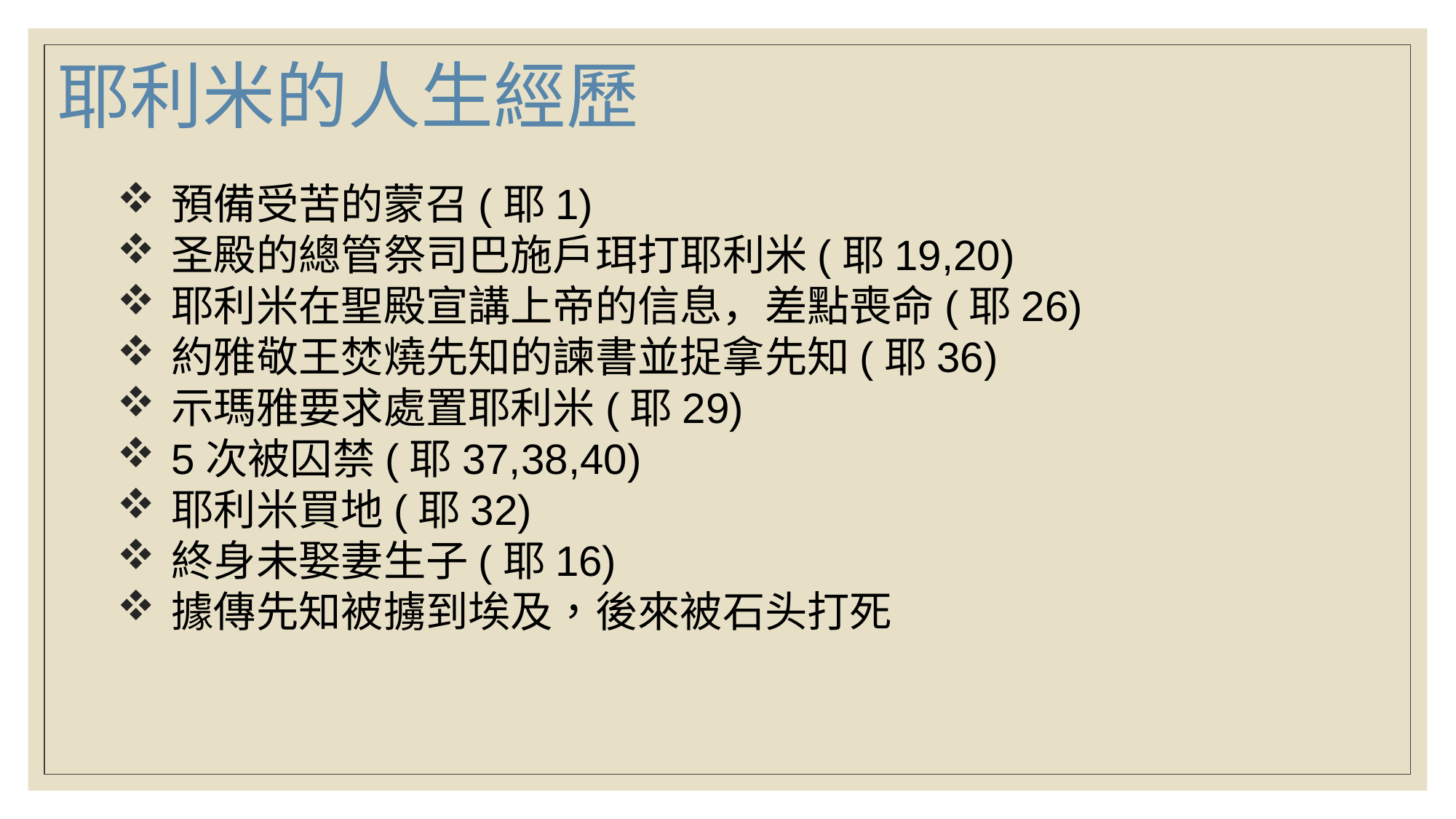

耶利米的人生經歷
預備受苦的蒙召(耶1)
圣殿的總管祭司巴施戶珥打耶利米(耶19,20)
耶利米在聖殿宣講上帝的信息，差點喪命(耶26)
約雅敬王焚燒先知的諫書並捉拿先知(耶36)
示瑪雅要求處置耶利米(耶29)
5次被囚禁(耶37,38,40)
耶利米買地(耶32)
終身未娶妻生子(耶16)
據傳先知被擄到埃及，後來被石头打死